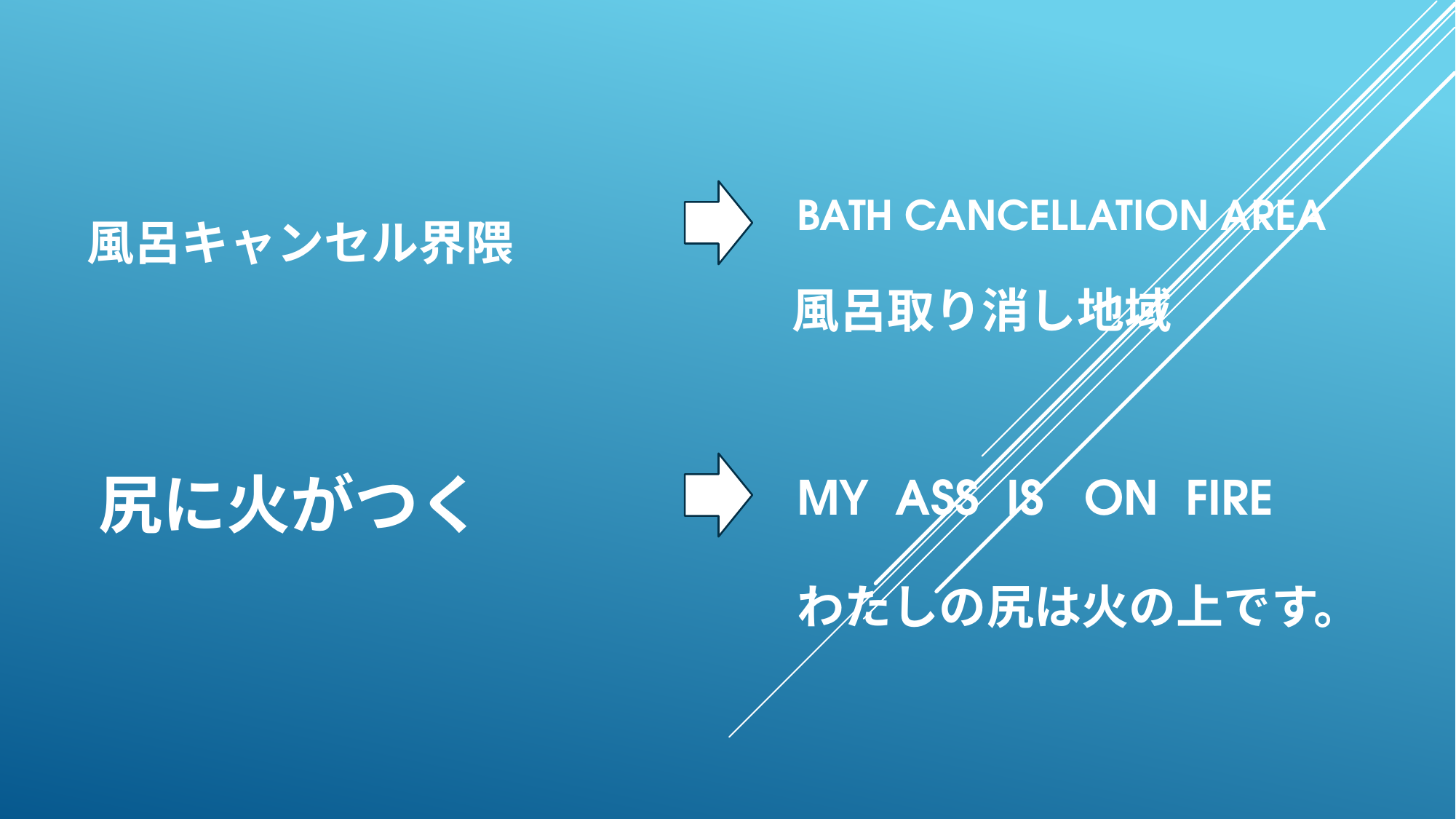

bath cancellation area
# 風呂キャンセル界隈
風呂取り消し地域

尻に火がつく
my  ass  is   on  fire

わたしの尻は火の上です。